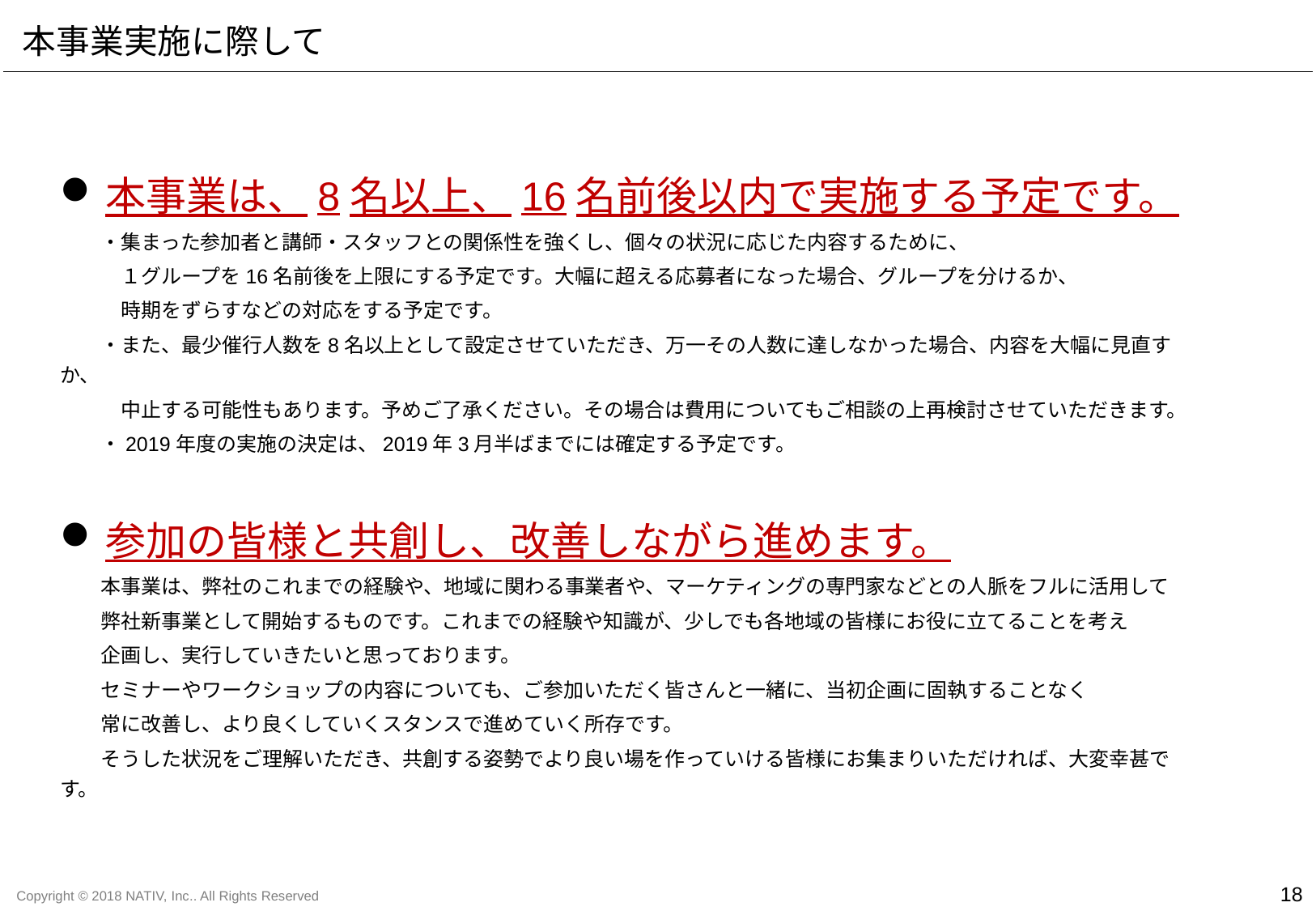

本事業実施に際して
本事業は、8名以上、16名前後以内で実施する予定です。
　　・集まった参加者と講師・スタッフとの関係性を強くし、個々の状況に応じた内容するために、
　　　１グループを16名前後を上限にする予定です。大幅に超える応募者になった場合、グループを分けるか、
　　　時期をずらすなどの対応をする予定です。
　　・また、最少催行人数を8名以上として設定させていただき、万一その人数に達しなかった場合、内容を大幅に見直すか、
　　　中止する可能性もあります。予めご了承ください。その場合は費用についてもご相談の上再検討させていただきます。
　　・2019年度の実施の決定は、2019年3月半ばまでには確定する予定です。

参加の皆様と共創し、改善しながら進めます。
　　本事業は、弊社のこれまでの経験や、地域に関わる事業者や、マーケティングの専門家などとの人脈をフルに活用して
　　弊社新事業として開始するものです。これまでの経験や知識が、少しでも各地域の皆様にお役に立てることを考え
　　企画し、実行していきたいと思っております。
　　セミナーやワークショップの内容についても、ご参加いただく皆さんと一緒に、当初企画に固執することなく
　　常に改善し、より良くしていくスタンスで進めていく所存です。
　　そうした状況をご理解いただき、共創する姿勢でより良い場を作っていける皆様にお集まりいただければ、大変幸甚です。